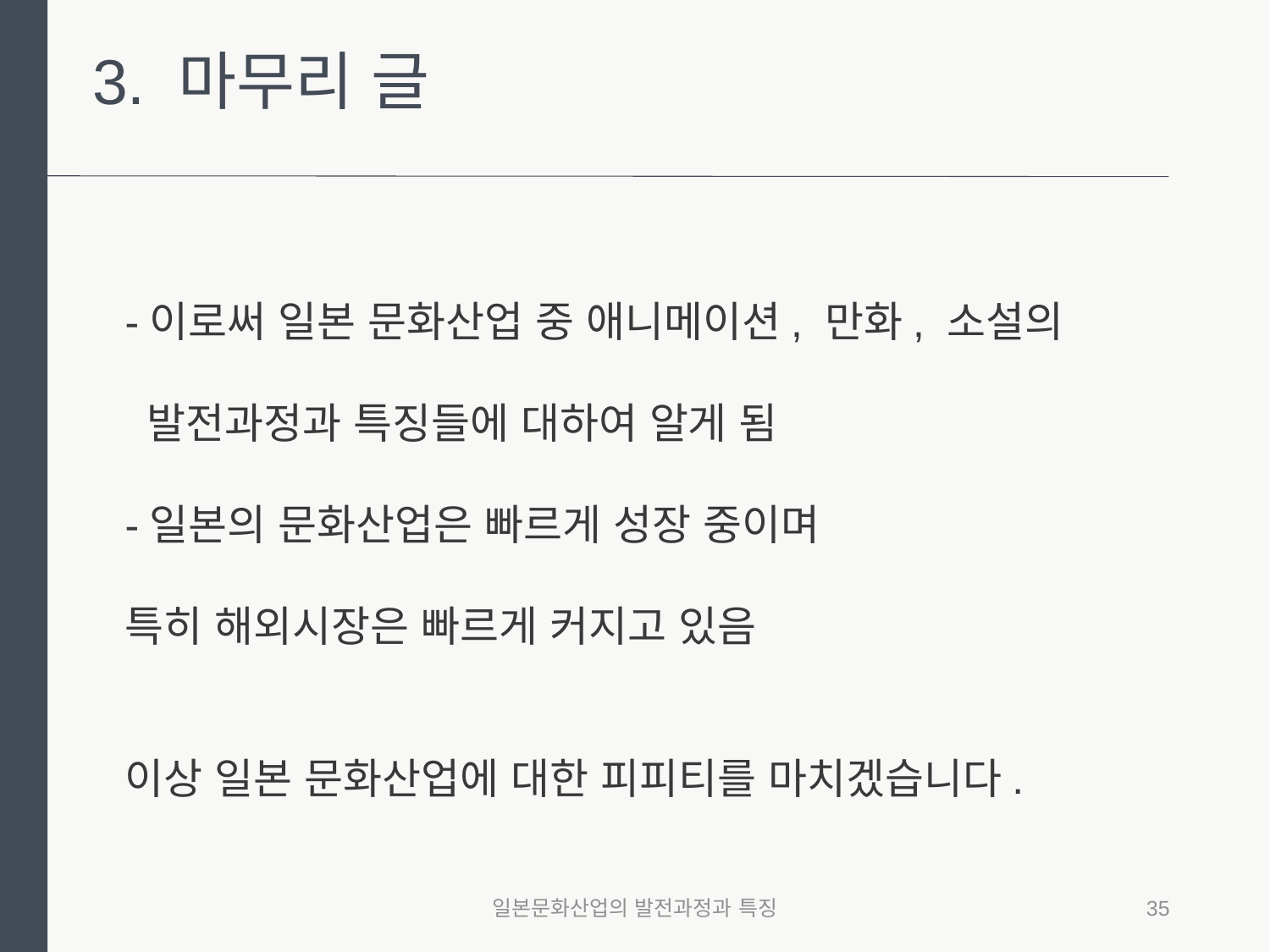

3. 마무리 글
-이로써 일본 문화산업 중 애니메이션, 만화, 소설의

 발전과정과 특징들에 대하여 알게 됨

-일본의 문화산업은 빠르게 성장 중이며

특히 해외시장은 빠르게 커지고 있음

이상 일본 문화산업에 대한 피피티를 마치겠습니다.

일본문화산업의 발전과정과 특징
35